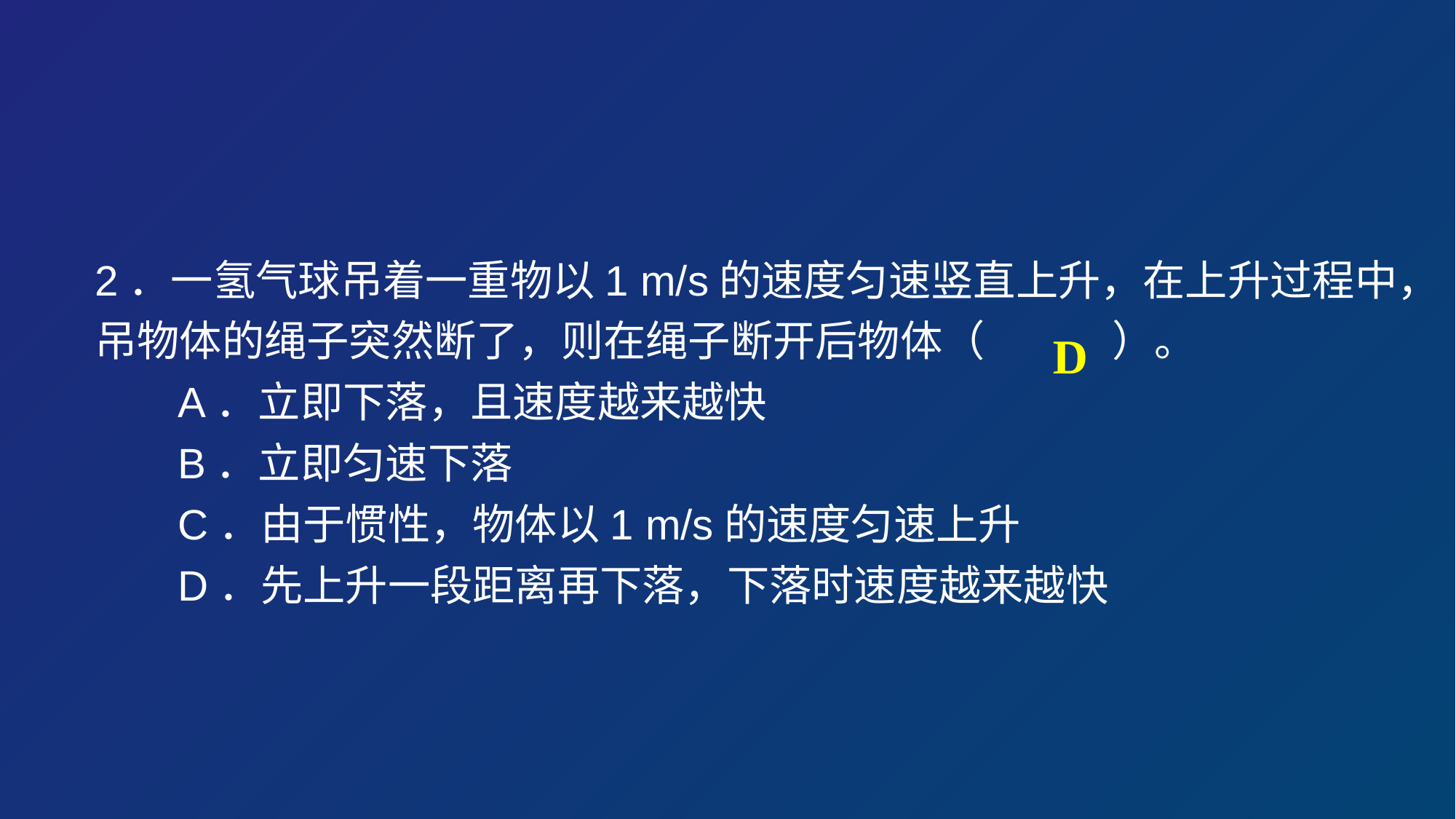

2．一氢气球吊着一重物以1 m/s的速度匀速竖直上升，在上升过程中，吊物体的绳子突然断了，则在绳子断开后物体（　　　）。
       A．立即下落，且速度越来越快
       B．立即匀速下落
       C．由于惯性，物体以1 m/s的速度匀速上升
       D．先上升一段距离再下落，下落时速度越来越快
D